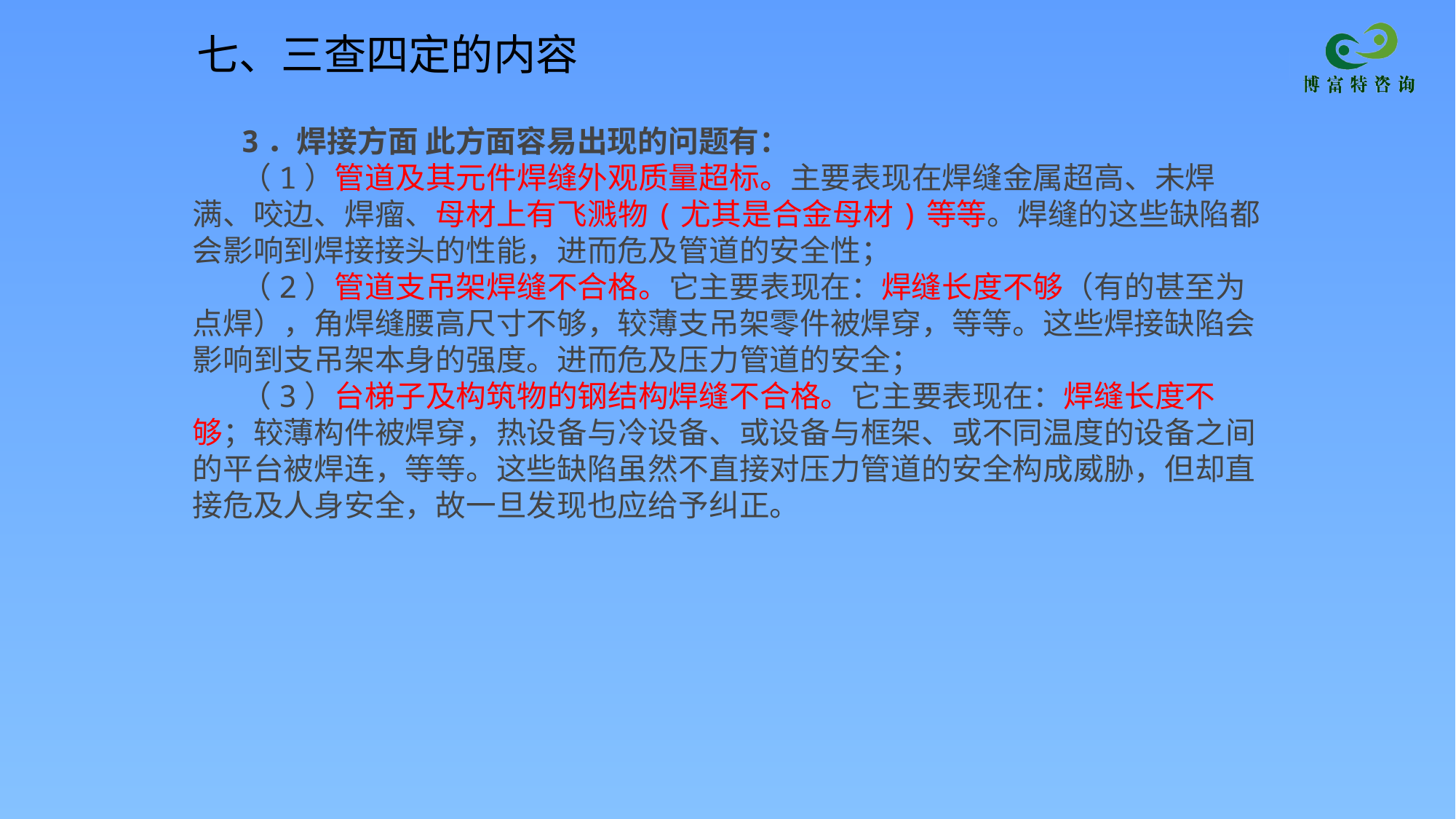

七、三查四定的内容
3．焊接方面 此方面容易出现的问题有：
（1）管道及其元件焊缝外观质量超标。主要表现在焊缝金属超高、未焊满、咬边、焊瘤、母材上有飞溅物(尤其是合金母材)等等。焊缝的这些缺陷都会影响到焊接接头的性能，进而危及管道的安全性；
（2）管道支吊架焊缝不合格。它主要表现在：焊缝长度不够（有的甚至为点焊），角焊缝腰高尺寸不够，较薄支吊架零件被焊穿，等等。这些焊接缺陷会影响到支吊架本身的强度。进而危及压力管道的安全；
（3）台梯子及构筑物的钢结构焊缝不合格。它主要表现在：焊缝长度不够；较薄构件被焊穿，热设备与冷设备、或设备与框架、或不同温度的设备之间的平台被焊连，等等。这些缺陷虽然不直接对压力管道的安全构成威胁，但却直接危及人身安全，故一旦发现也应给予纠正。